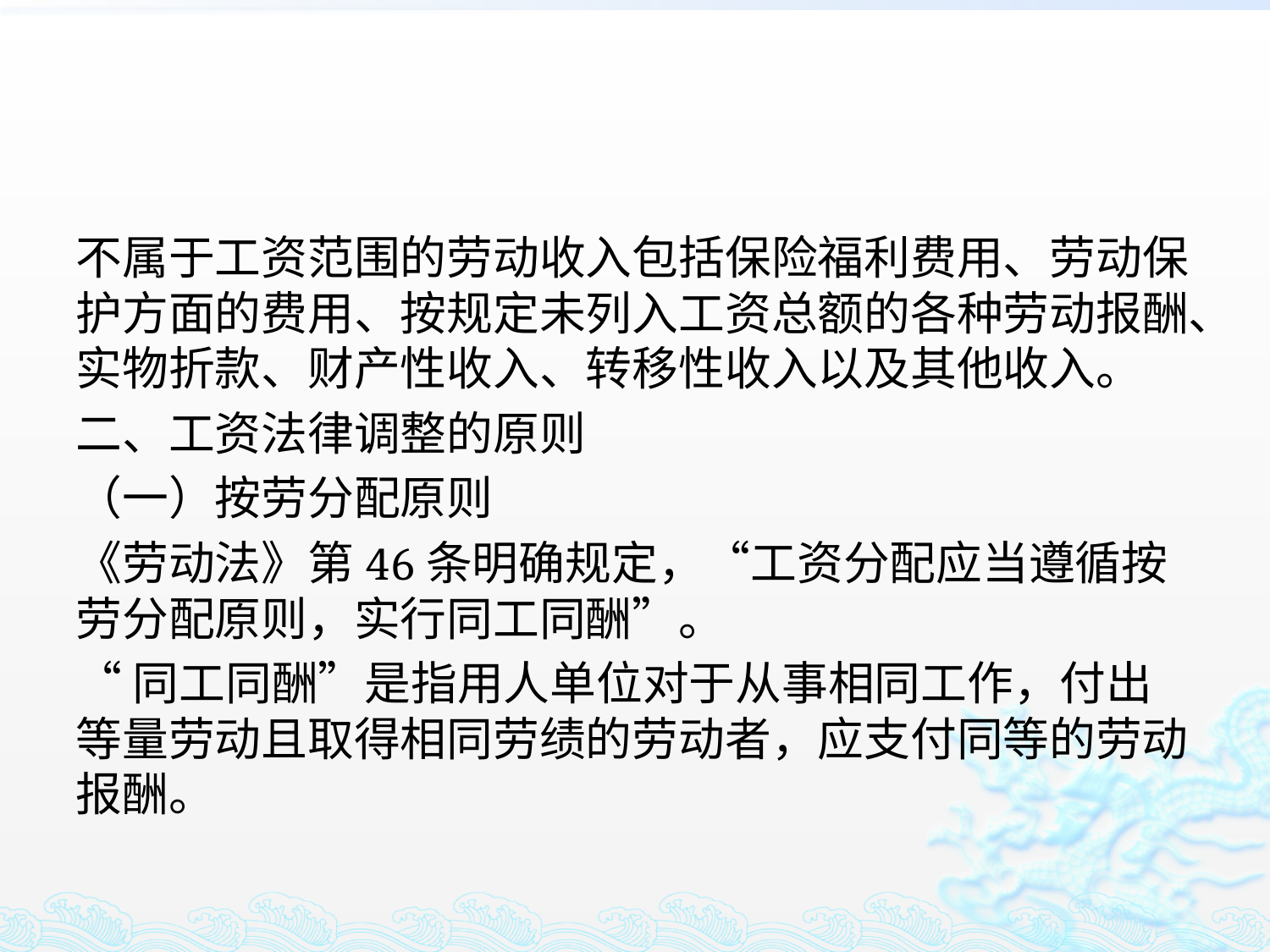

#
不属于工资范围的劳动收入包括保险福利费用、劳动保护方面的费用、按规定未列入工资总额的各种劳动报酬、实物折款、财产性收入、转移性收入以及其他收入。
二、工资法律调整的原则
（一）按劳分配原则
《劳动法》第46条明确规定，“工资分配应当遵循按劳分配原则，实行同工同酬”。
“同工同酬”是指用人单位对于从事相同工作，付出等量劳动且取得相同劳绩的劳动者，应支付同等的劳动报酬。